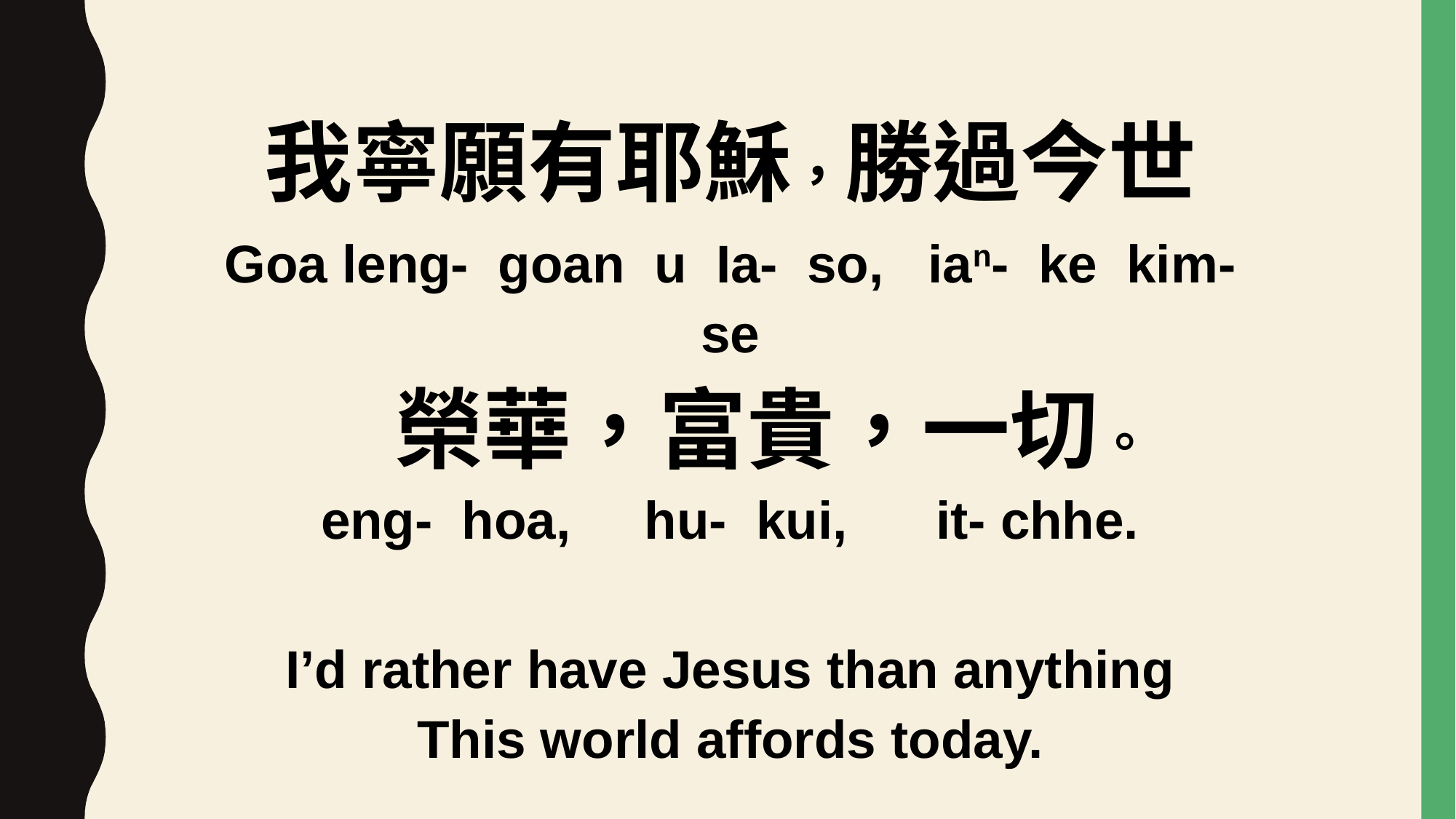

我寧願有耶穌，勝過今世
Goa leng-  goan  u  Ia-  so,   ian-  ke  kim- se
     榮華，富貴，一切。
eng-  hoa,     hu-  kui,      it- chhe.

I’d rather have Jesus than anything
This world affords today.